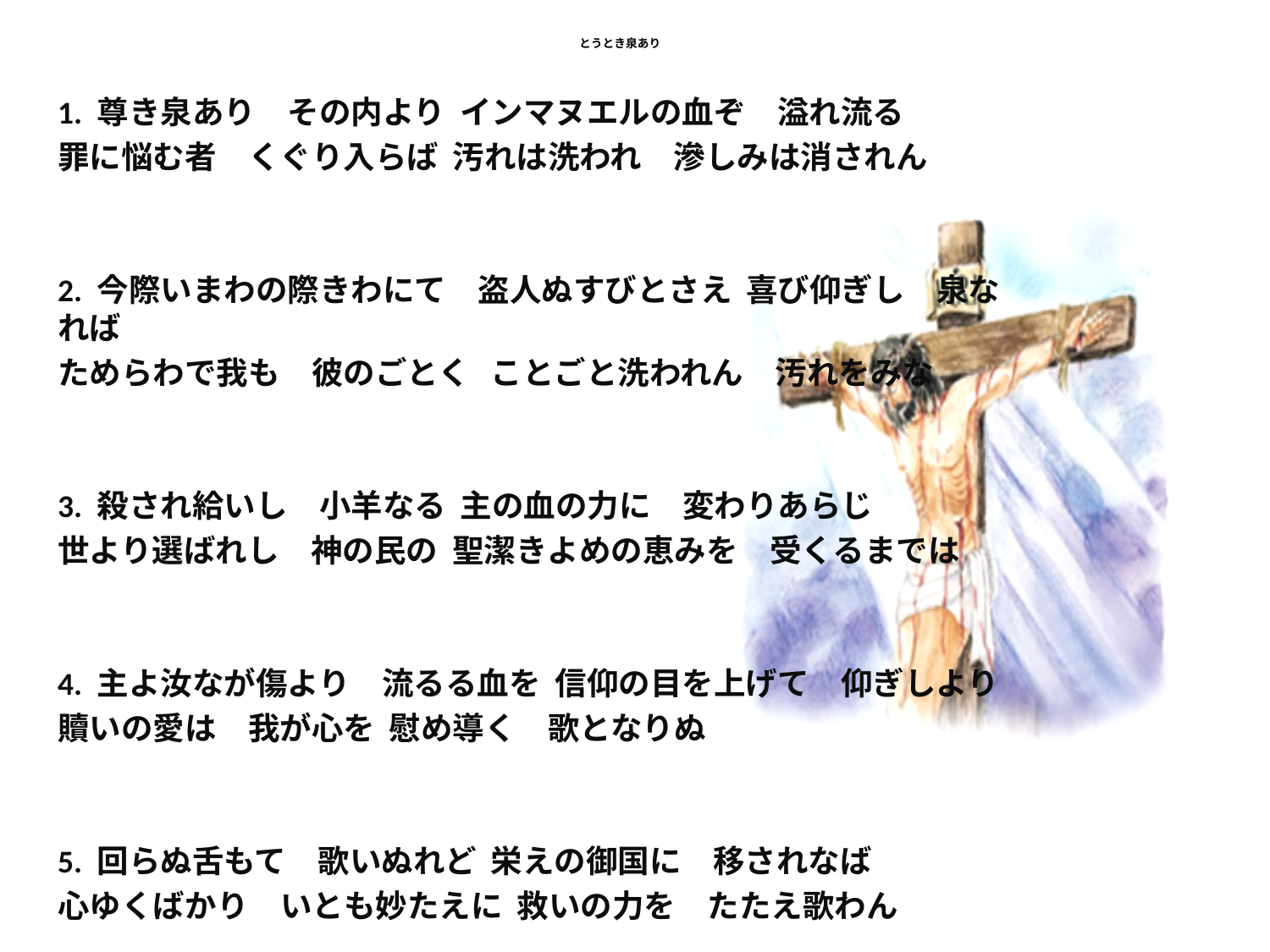

# とうとき泉あり
1. 尊き泉あり　その内より  インマヌエルの血ぞ　溢れ流る
罪に悩む者　くぐり入らば  汚れは洗われ　滲しみは消されん

2. 今際いまわの際きわにて　盗人ぬすびとさえ  喜び仰ぎし　泉なれば
ためらわで我も　彼のごとく   ことごと洗われん　汚れをみな

3. 殺され給いし　小羊なる  主の血の力に　変わりあらじ
世より選ばれし　神の民の  聖潔きよめの恵みを　受くるまでは

4. 主よ汝なが傷より　流るる血を  信仰の目を上げて　仰ぎしより
贖いの愛は　我が心を  慰め導く　歌となりぬ

5. 回らぬ舌もて　歌いぬれど  栄えの御国に　移されなば
心ゆくばかり　いとも妙たえに  救いの力を　たたえ歌わん